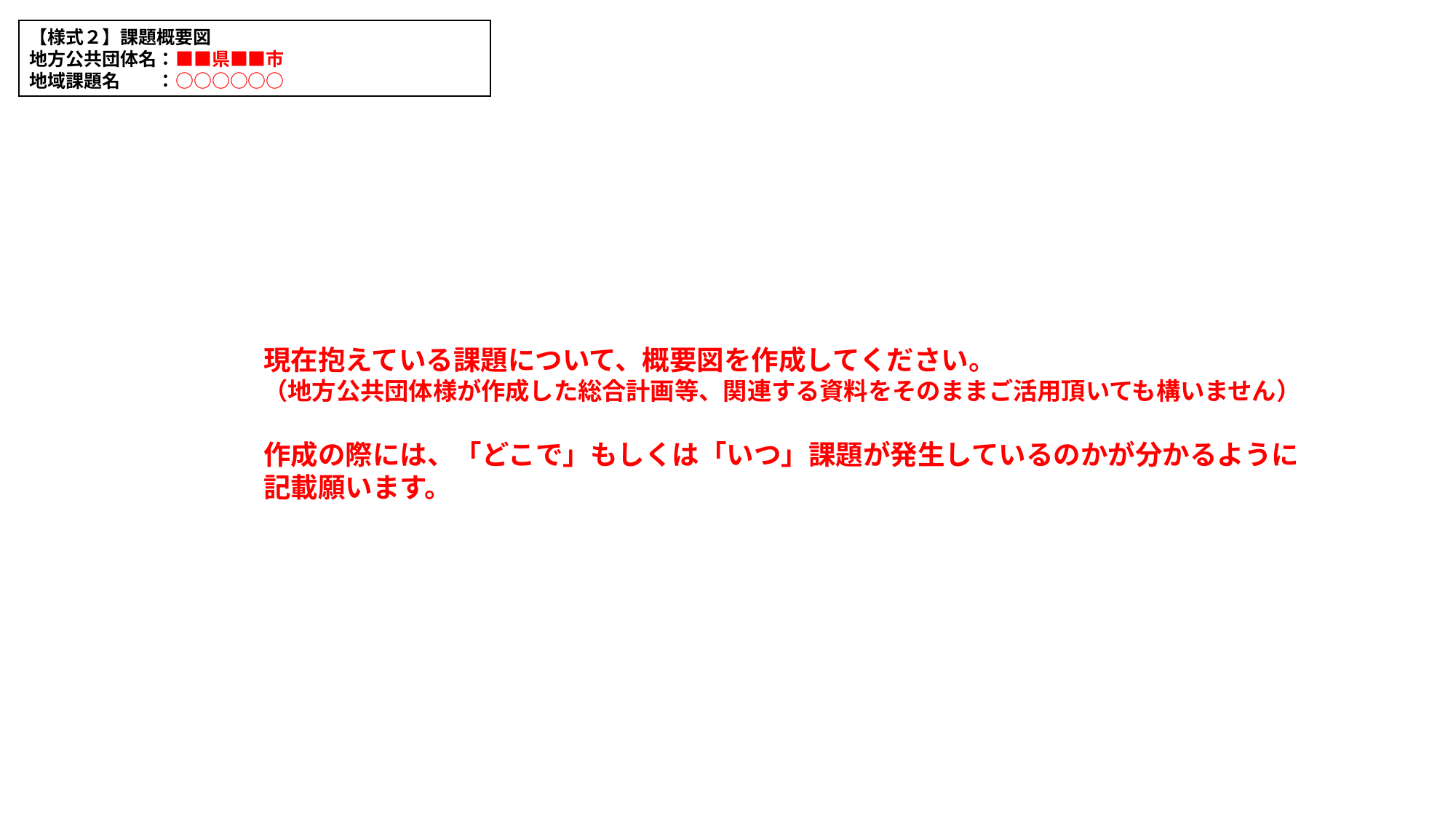

【様式２】課題概要図
地方公共団体名：■■県■■市
地域課題名　　：○○○○○○
現在抱えている課題について、概要図を作成してください。
（地方公共団体様が作成した総合計画等、関連する資料をそのままご活用頂いても構いません）

作成の際には、「どこで」もしくは「いつ」課題が発生しているのかが分かるように
記載願います。